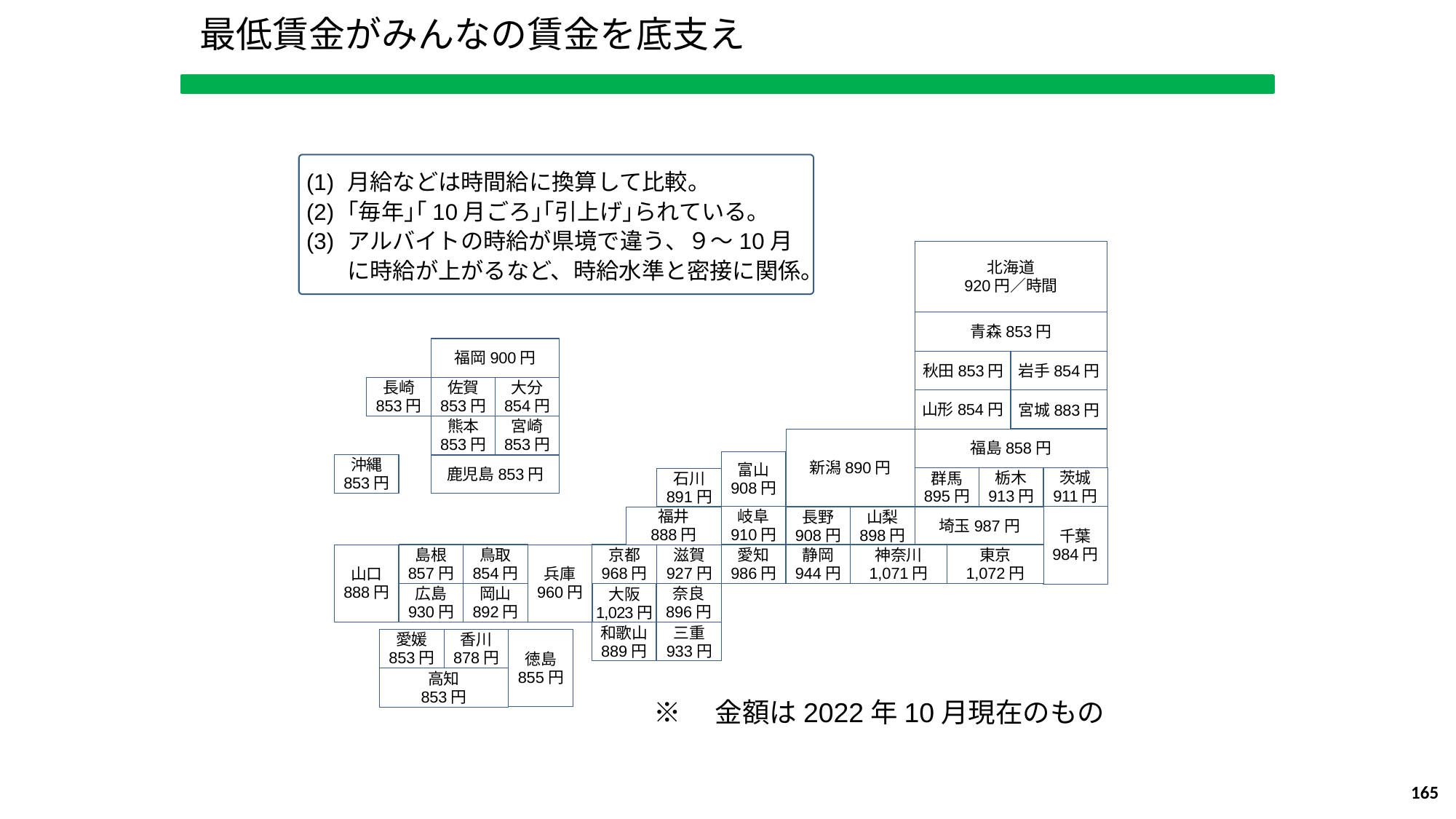

最低賃金がみんなの賃金を底支え

月給などは時間給に換算して比較。
｢毎年｣｢10月ごろ｣｢引上げ｣られている。
アルバイトの時給が県境で違う、９～10月に時給が上がるなど、時給水準と密接に関係。
北海道
920円／時間
青森853円
福岡900円
岩手854円
秋田853円
長崎
853円
佐賀
853円
大分
854円
宮城883円
山形854円
熊本
853円
宮崎
853円
福島858円
新潟890円
富山
908円
沖縄
853円
鹿児島853円
栃木
913円
茨城
911円
群馬
895円
石川
891円
岐阜
910円
千葉
984円
福井
888円
埼玉987円
長野
908円
山梨
898円
愛知
986円
山口
888円
島根
857円
鳥取
854円
京都
968円
滋賀
927円
静岡
944円
神奈川
1,071円
東京
1,072円
兵庫
960円
岡山
892円
広島
930円
大阪
1,023円
奈良
896円
和歌山
889円
三重
933円
愛媛
853円
香川
878円
徳島
855円
高知
853円
※　金額は2022年10月現在のもの
165